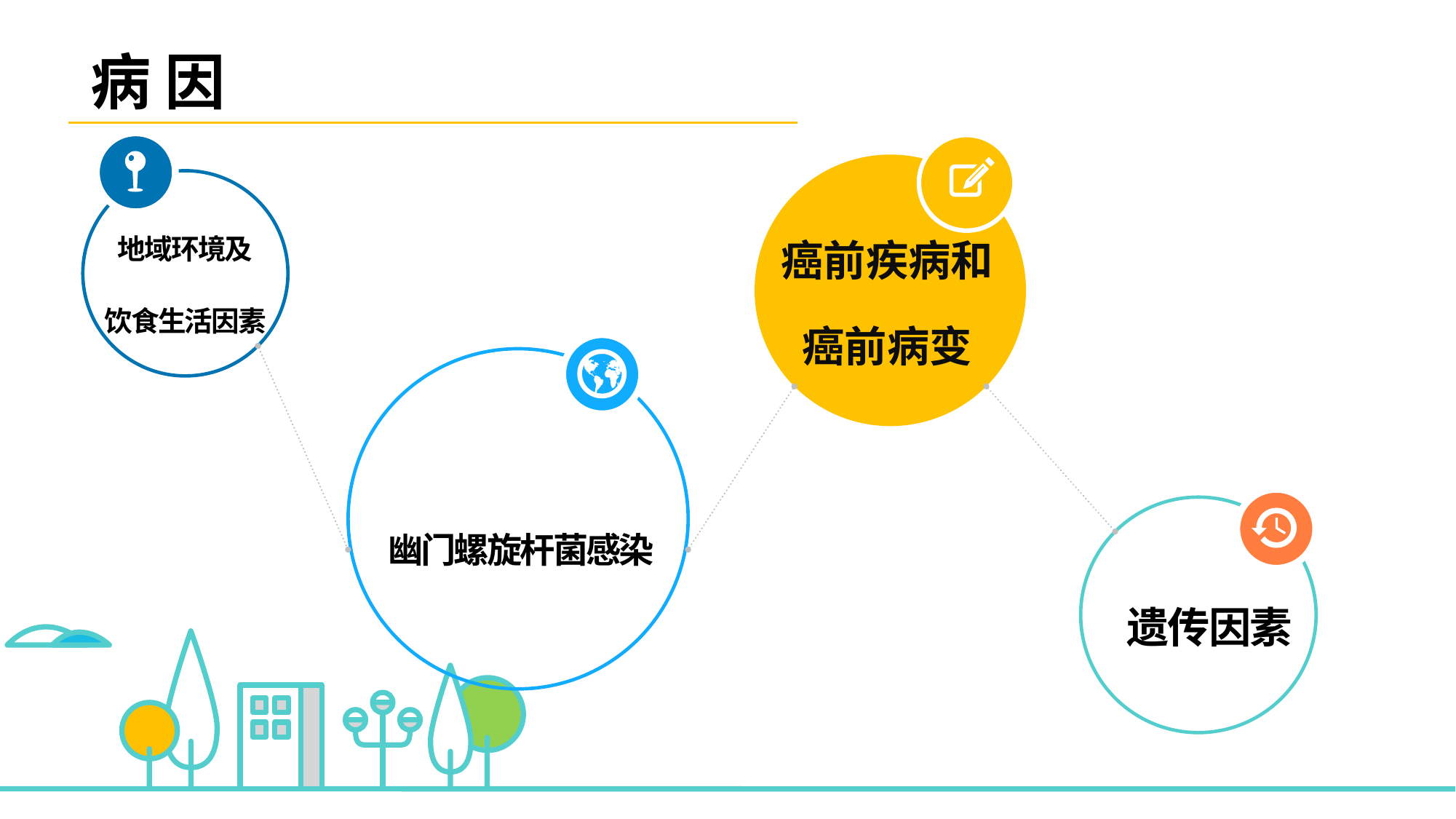

病 因
癌前疾病和
癌前病变

地域环境及
饮食生活因素

幽门螺旋杆菌感染

遗传因素